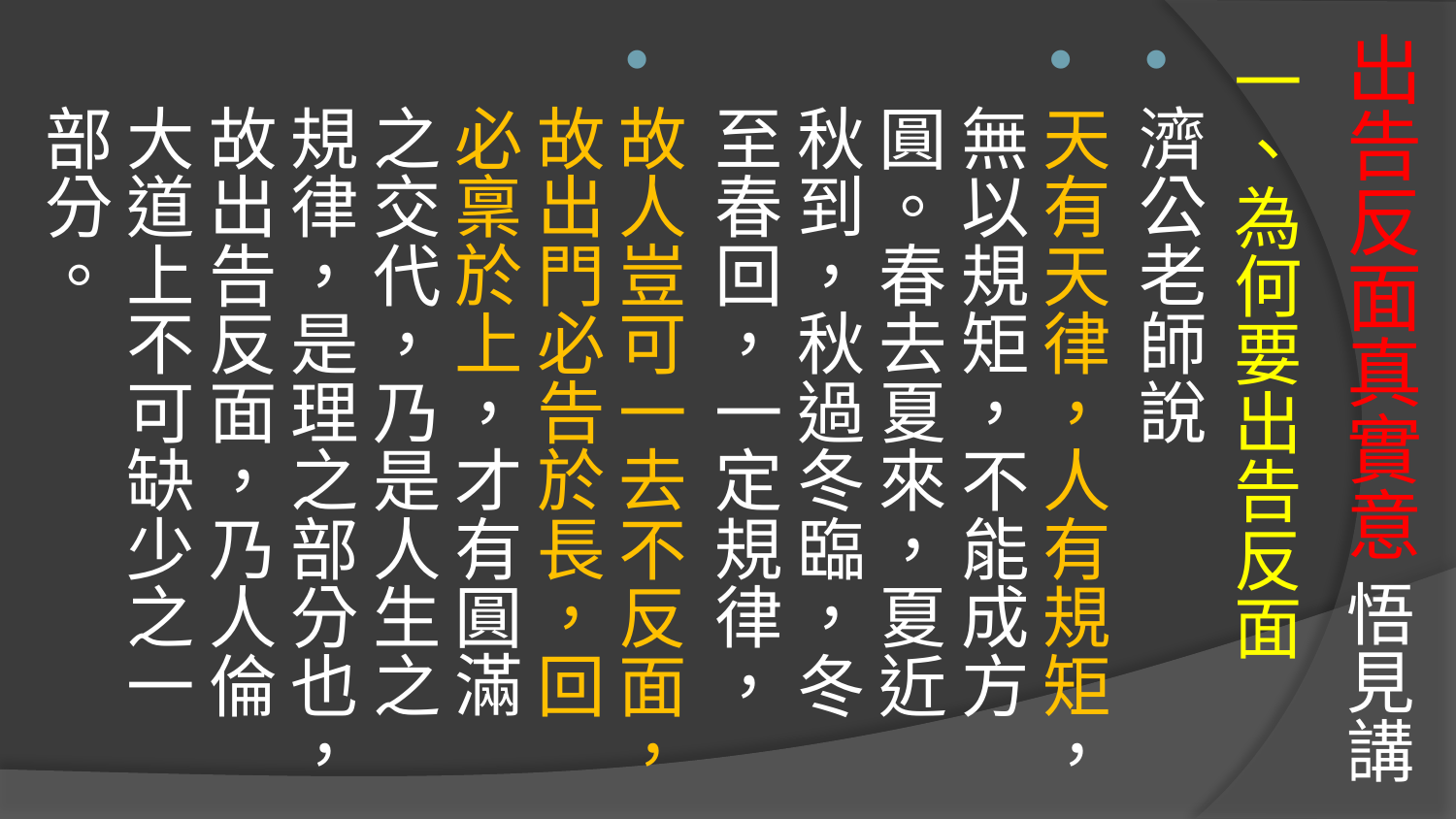

# 出告反面真實意 悟見講
一、為何要出告反面
濟公老師說
天有天律，人有規矩，無以規矩，不能成方圓。春去夏來，夏近秋到，秋過冬臨，冬至春回，一定規律，
故人豈可一去不反面，故出門必告於長，回必稟於上，才有圓滿之交代，乃是人生之規律，是理之部分也，故出告反面，乃人倫大道上不可缺少之一部分。